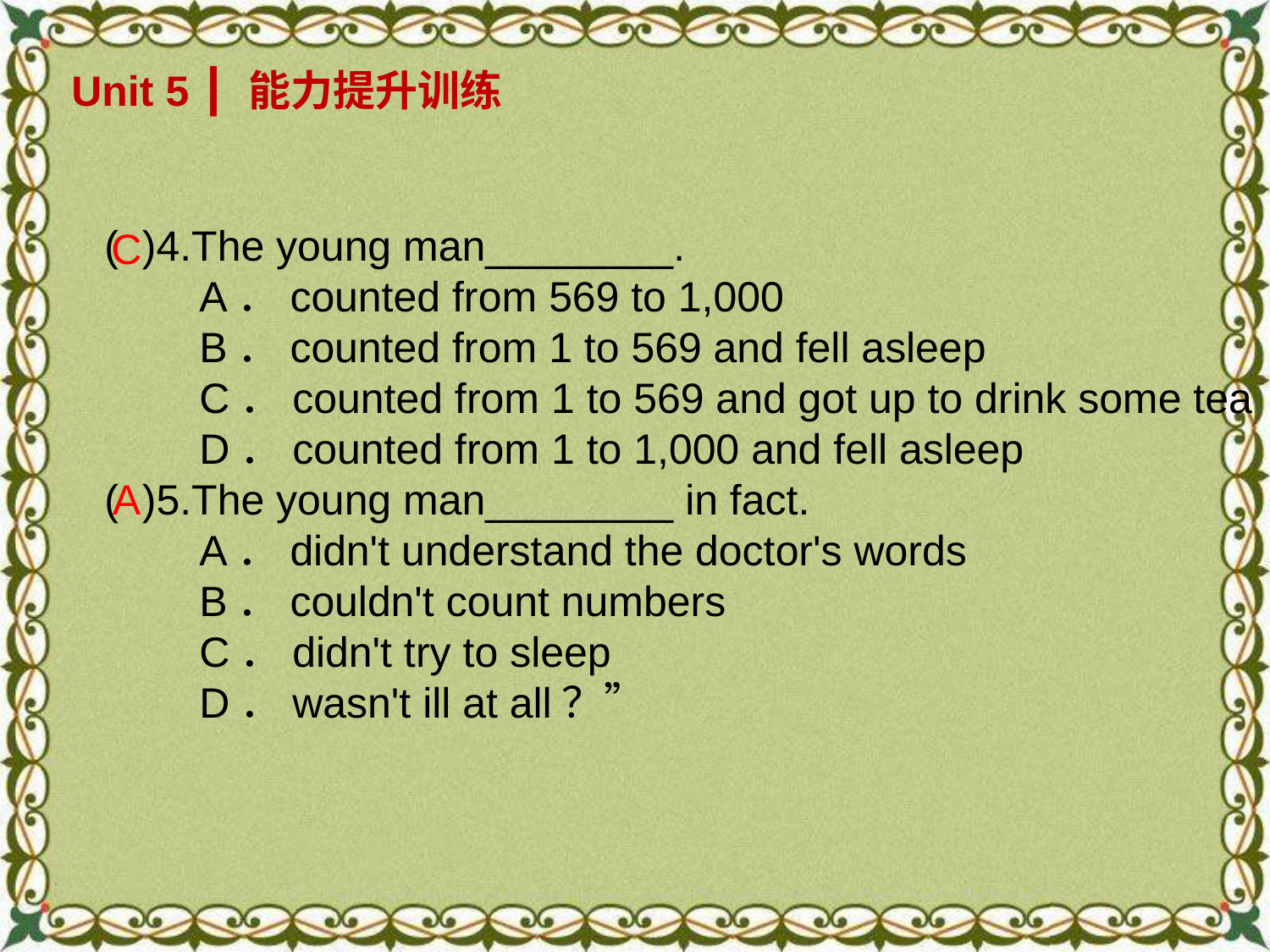

Unit 5 ┃ 能力提升训练
(  )4.The young man________.
        A．counted from 569 to 1,000
        B．counted from 1 to 569 and fell asleep
        C．counted from 1 to 569 and got up to drink some tea
        D．counted from 1 to 1,000 and fell asleep
(  )5.The young man________ in fact.
        A．didn't understand the doctor's words
        B．couldn't count numbers
        C．didn't try to sleep
        D．wasn't ill at all？”
 C

 A